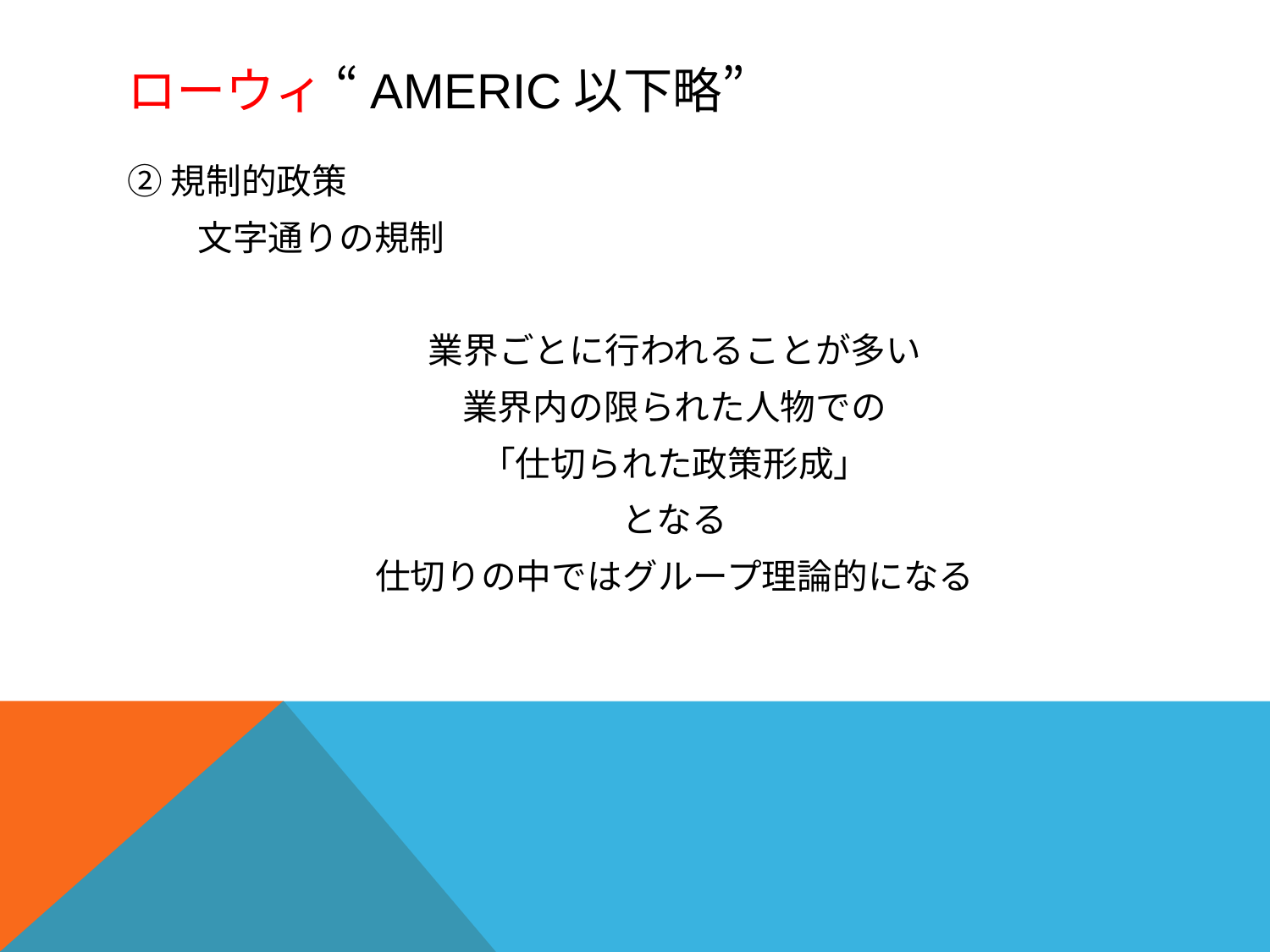

# ローウィ “Americ以下略”
②規制的政策
　　文字通りの規制

業界ごとに行われることが多い
業界内の限られた人物での
「仕切られた政策形成」
となる
仕切りの中ではグループ理論的になる